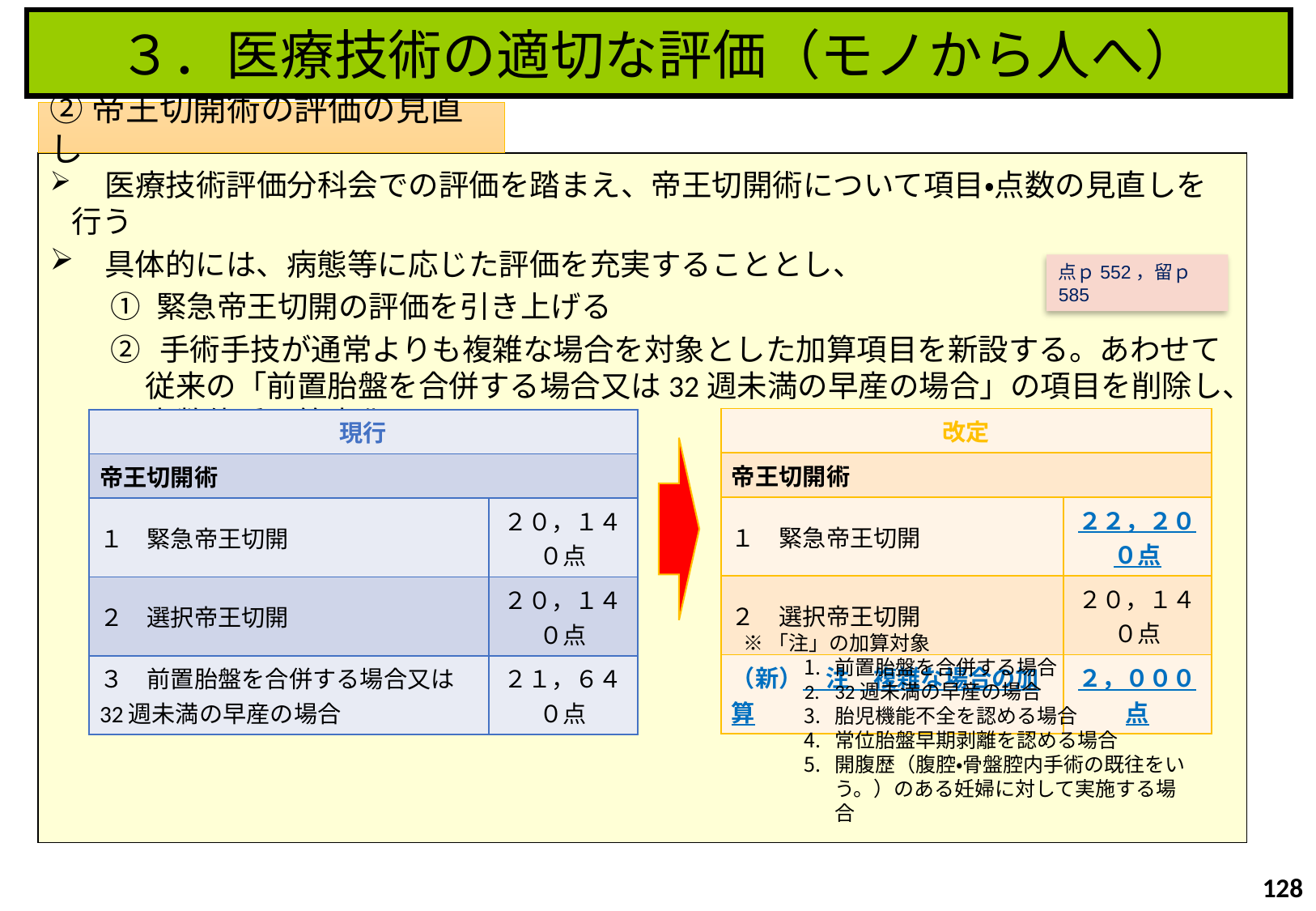

３．医療技術の適切な評価（モノから人へ）
②帝王切開術の評価の見直し
　 医療技術評価分科会での評価を踏まえ、帝王切開術について項目・点数の見直しを行う
　具体的には、病態等に応じた評価を充実することとし、
緊急帝王切開の評価を引き上げる
 手術手技が通常よりも複雑な場合を対象とした加算項目を新設する。あわせて従来の「前置胎盤を合併する場合又は32週未満の早産の場合」の項目を削除し、点数体系を簡素化する
点ｐ552，留ｐ585
| 改定 |  |
| --- | --- |
| 帝王切開術 |  |
| １　緊急帝王切開 | ２２，２００点 |
| ２　選択帝王切開 | ２０，１４０点 |
| （新）　注　複雑な場合の加算 | ２，０００点 |
| 現行 |  |
| --- | --- |
| 帝王切開術 |  |
| １　緊急帝王切開 | ２０，１４０点 |
| ２　選択帝王切開 | ２０，１４０点 |
| ３　前置胎盤を合併する場合又は32週未満の早産の場合 | ２１，６４０点 |

※「注」の加算対象
前置胎盤を合併する場合
32週未満の早産の場合
胎児機能不全を認める場合
常位胎盤早期剥離を認める場合
開腹歴（腹腔・骨盤腔内手術の既往をいう。）のある妊婦に対して実施する場合
128